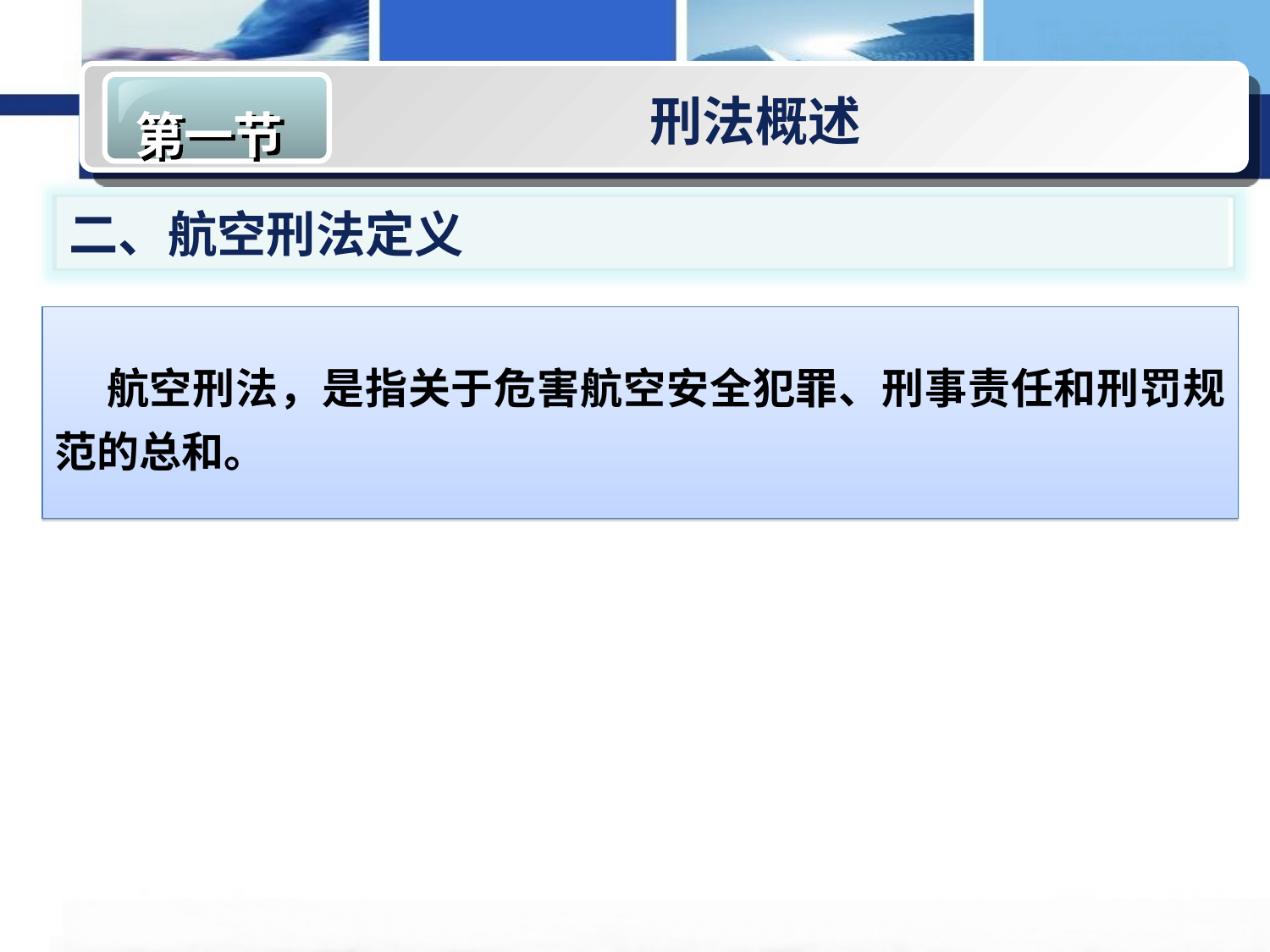

第一节
刑法概述

二、航空刑法定义
    航空刑法，是指关于危害航空安全犯罪、刑事责任和刑罚规范的总和。
6